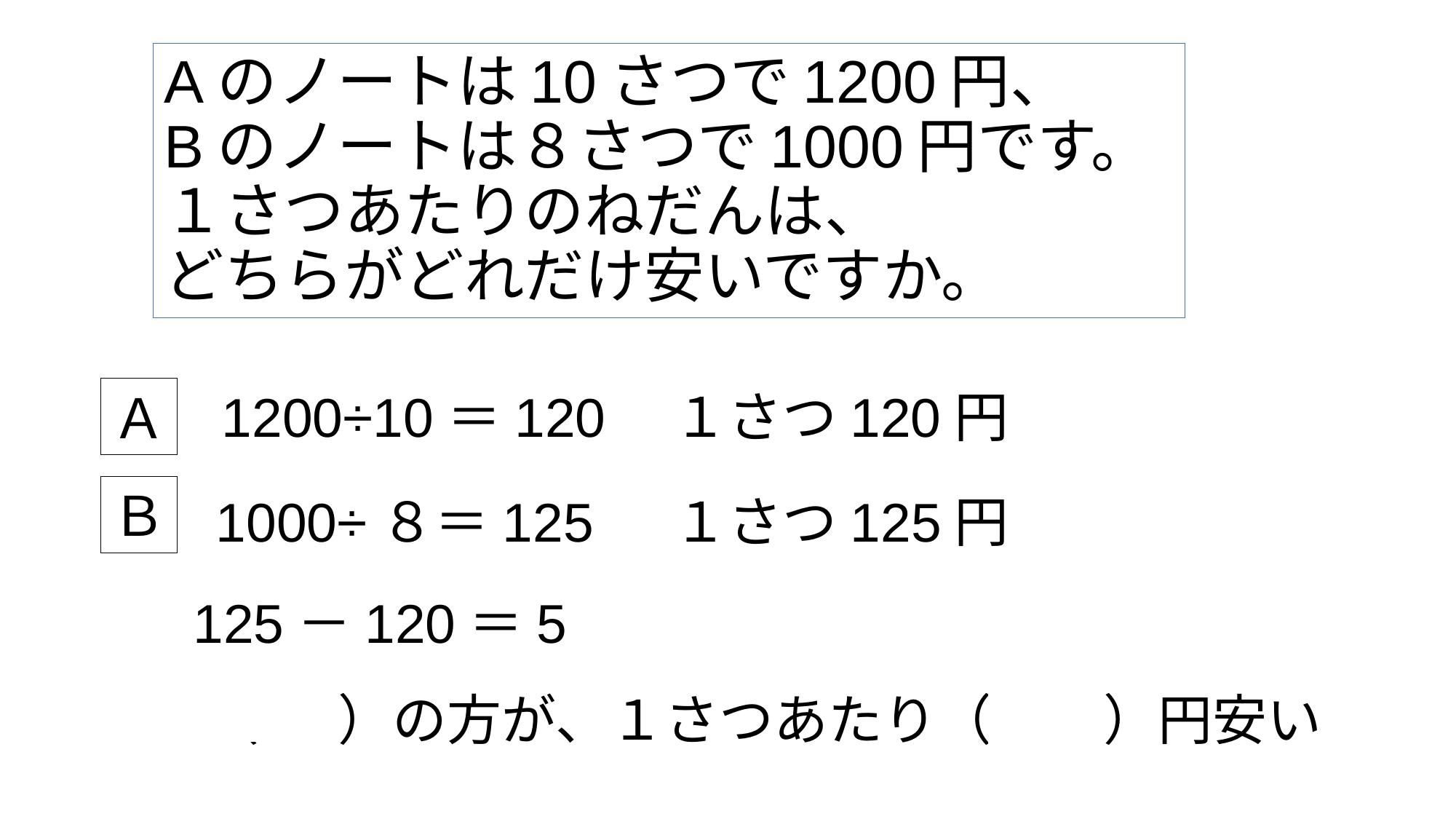

# Aのノートは10さつで1200円、 Bのノートは８さつで1000円です。 １さつあたりのねだんは、 どちらがどれだけ安いですか。
1200÷10＝120　１さつ120円
Ａ
Ｂ
1000÷８＝125　 １さつ125円
125－120＝5

（ Ａ ）の方が、１さつあたり（  5  ）円安い